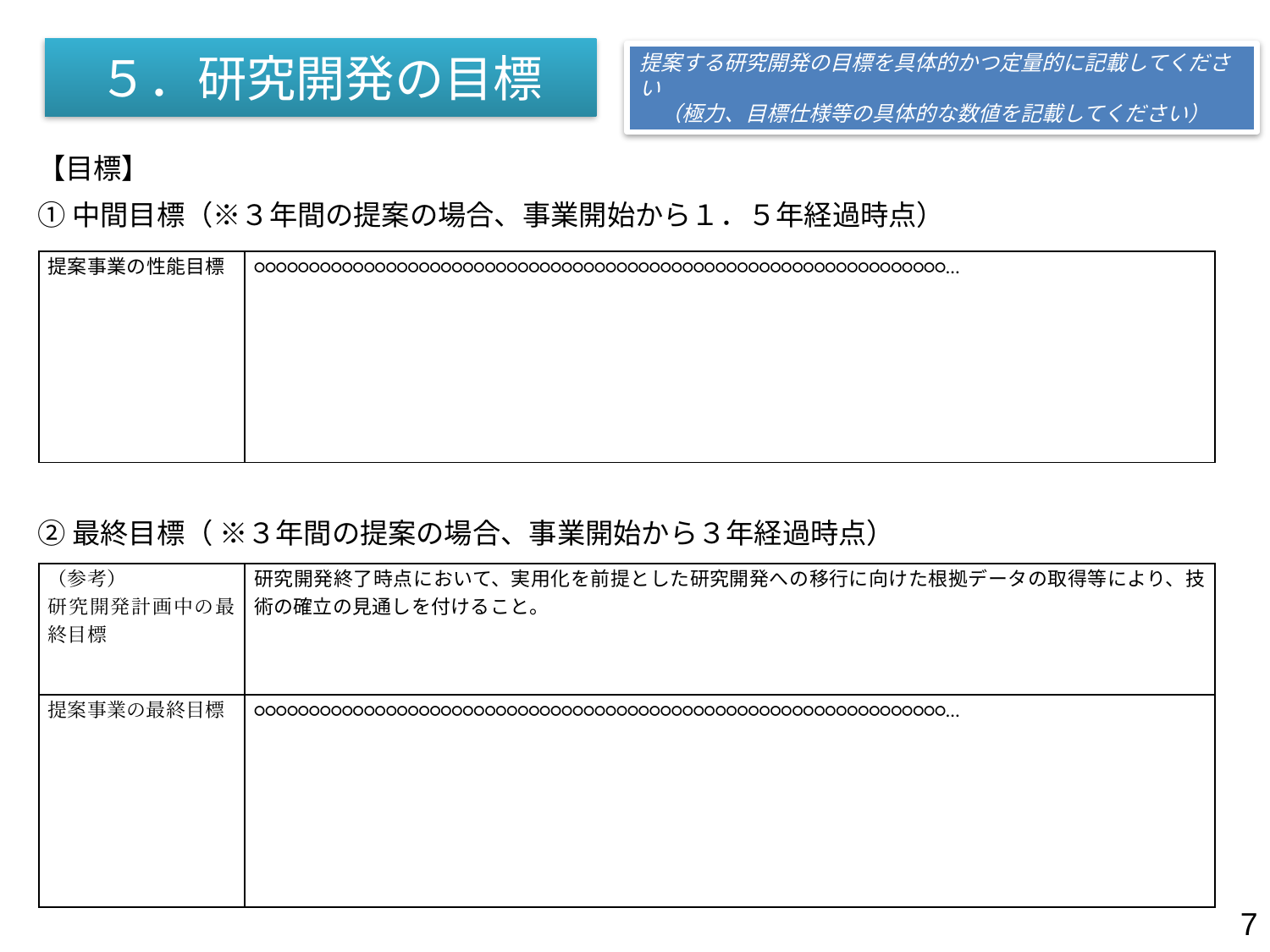

# ５．研究開発の目標
提案する研究開発の目標を具体的かつ定量的に記載してください
　（極力、目標仕様等の具体的な数値を記載してください）
【目標】
①中間目標（※３年間の提案の場合、事業開始から１．５年経過時点）
| 提案事業の性能目標 | ○○○○○○○○○○○○○○○○○○○○○○○○○○○○○○○○○○○○○○○○○○○○○○○○○○○○○○○○○○○○○○○… |
| --- | --- |
②最終目標（ ※３年間の提案の場合、事業開始から３年経過時点）
| （参考） 研究開発計画中の最終目標 | 研究開発終了時点において、実用化を前提とした研究開発への移行に向けた根拠データの取得等により、技術の確立の見通しを付けること。 |
| --- | --- |
| 提案事業の最終目標 | ○○○○○○○○○○○○○○○○○○○○○○○○○○○○○○○○○○○○○○○○○○○○○○○○○○○○○○○○○○○○○○○… |
7